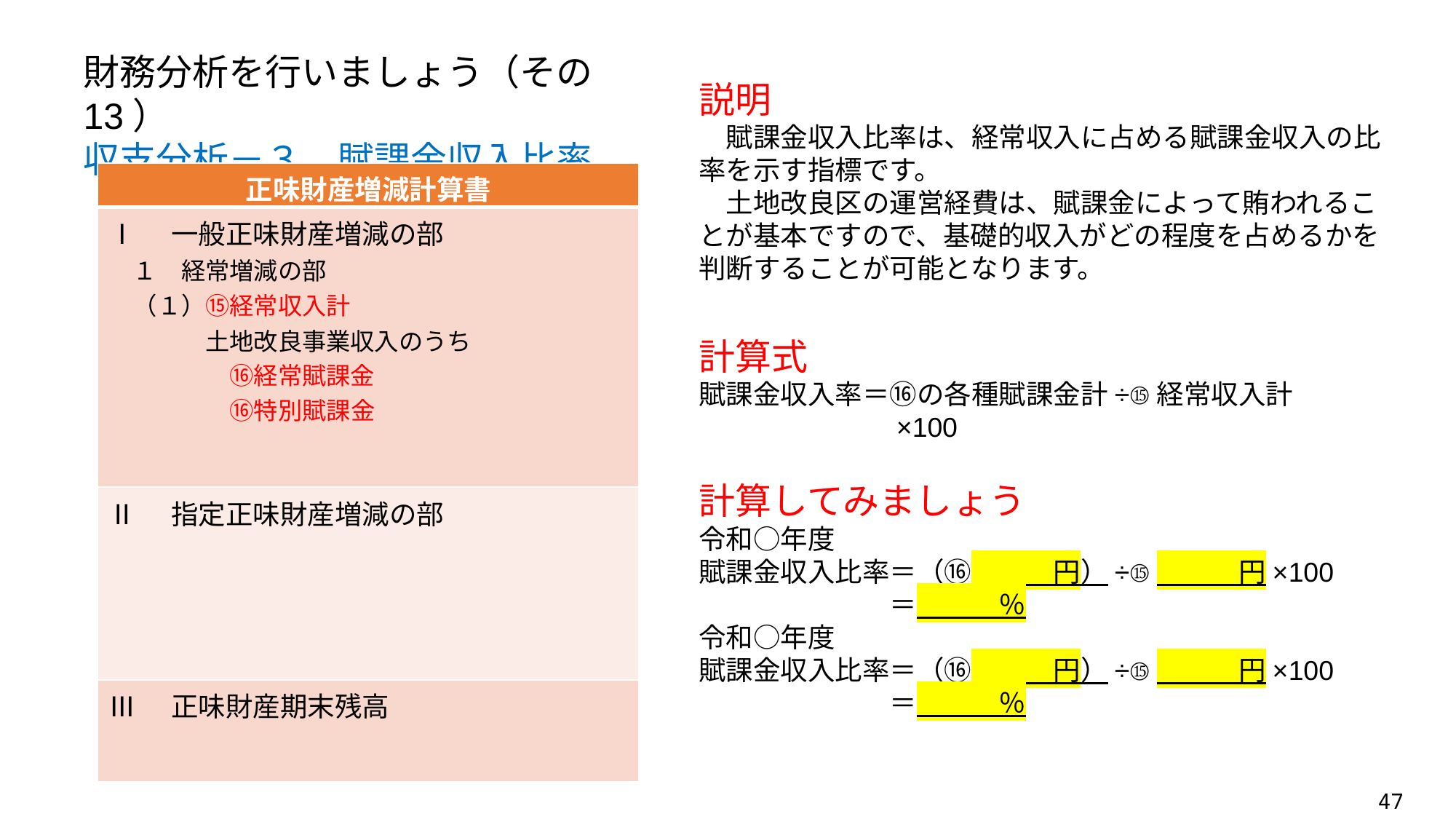

財務分析を行いましょう（その13）
収支分析－３　賦課金収入比率
説明
　賦課金収入比率は、経常収入に占める賦課金収入の比率を示す指標です。
　土地改良区の運営経費は、賦課金によって賄われることが基本ですので、基礎的収入がどの程度を占めるかを判断することが可能となります。
| 正味財産増減計算書 |
| --- |
| Ⅰ　一般正味財産増減の部 　１　経常増減の部 　（１）⑮経常収入計 　　　　土地改良事業収入のうち 　　　　　⑯経常賦課金 　　　　　⑯特別賦課金 |
| Ⅱ　指定正味財産増減の部 |
| Ⅲ　正味財産期末残高 |
計算式
賦課金収入率＝⑯の各種賦課金計÷⑮経常収入計
　　　　　　　×100
計算してみましょう
令和○年度
賦課金収入比率＝（⑯　　　円）÷⑮　　　円×100
　　　　　　　＝　　　％
令和○年度
賦課金収入比率＝（⑯　　　円）÷⑮　　　円×100
　　　　　　　＝　　　％
47